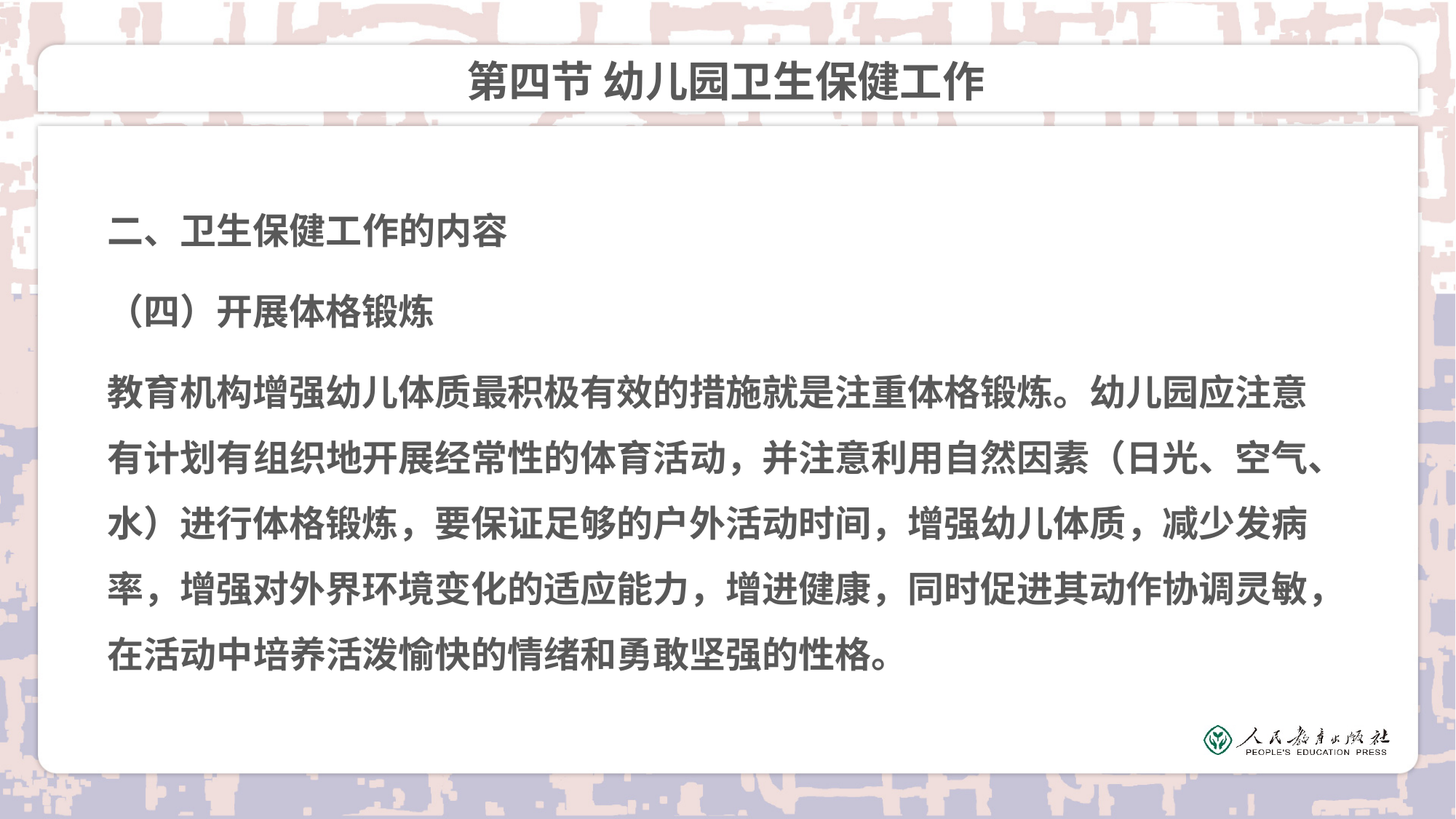

# 第四节 幼儿园卫生保健工作
二、卫生保健工作的内容
（四）开展体格锻炼
教育机构增强幼儿体质最积极有效的措施就是注重体格锻炼。幼儿园应注意有计划有组织地开展经常性的体育活动，并注意利用自然因素（日光、空气、水）进行体格锻炼，要保证足够的户外活动时间，增强幼儿体质，减少发病率，增强对外界环境变化的适应能力，增进健康，同时促进其动作协调灵敏，在活动中培养活泼愉快的情绪和勇敢坚强的性格。